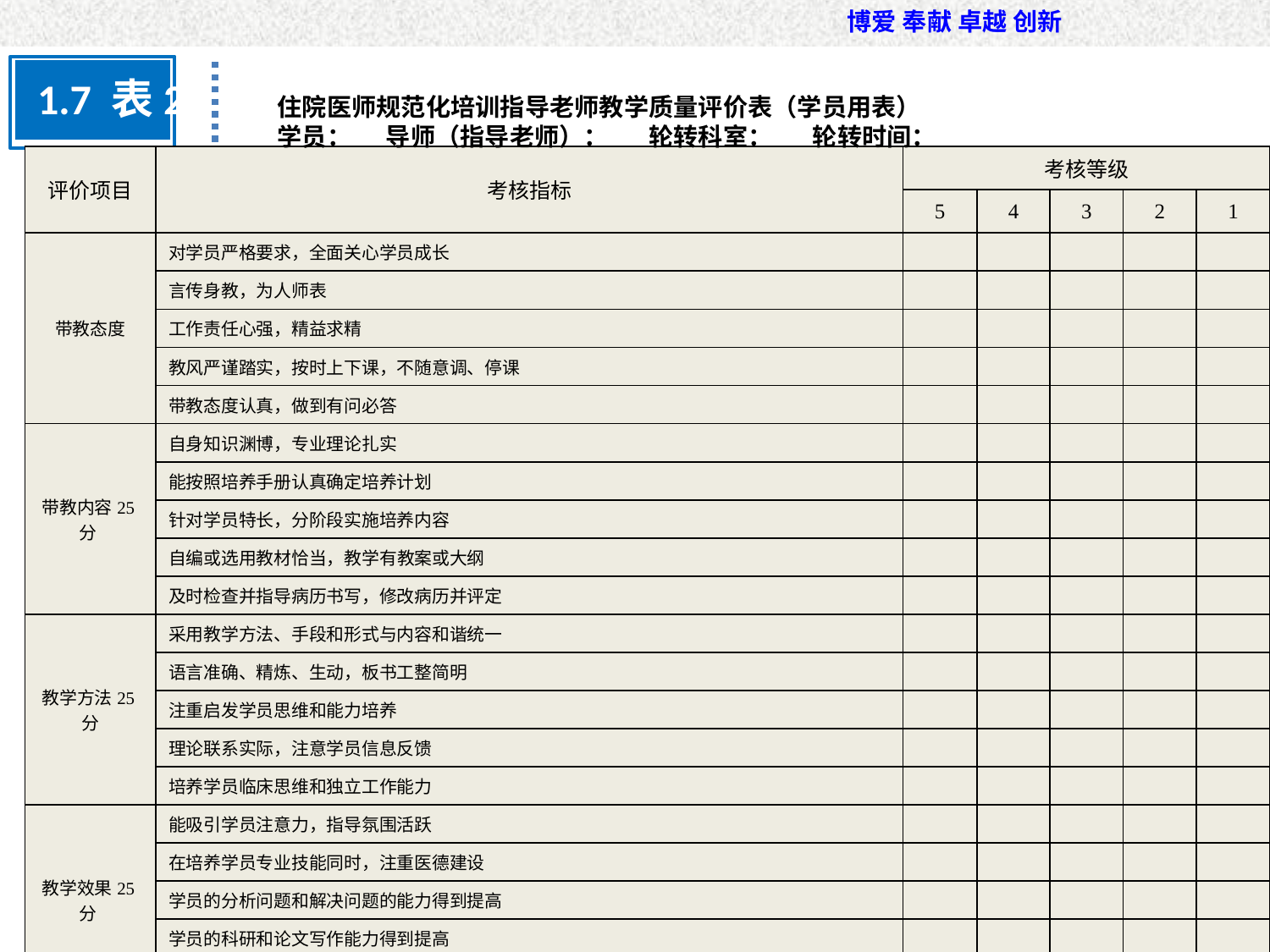

1.7 表2

住院医师规范化培训指导老师教学质量评价表（学员用表）
学员：      导师（指导老师）：       轮转科室：       轮转时间：

| 评价项目 | 考核指标 | 考核等级 |  |  |  |  |
| --- | --- | --- | --- | --- | --- | --- |
|  |  | 5 | 4 | 3 | 2 | 1 |
| 带教态度 | 对学员严格要求，全面关心学员成长 |  |  |  |  |  |
|  | 言传身教，为人师表 |  |  |  |  |  |
|  | 工作责任心强，精益求精 |  |  |  |  |  |
|  | 教风严谨踏实，按时上下课，不随意调、停课 |  |  |  |  |  |
|  | 带教态度认真，做到有问必答 |  |  |  |  |  |
| 带教内容25分 | 自身知识渊博，专业理论扎实 |  |  |  |  |  |
|  | 能按照培养手册认真确定培养计划 |  |  |  |  |  |
|  | 针对学员特长，分阶段实施培养内容 |  |  |  |  |  |
|  | 自编或选用教材恰当，教学有教案或大纲 |  |  |  |  |  |
|  | 及时检查并指导病历书写，修改病历并评定 |  |  |  |  |  |
| 教学方法25分 | 采用教学方法、手段和形式与内容和谐统一 |  |  |  |  |  |
|  | 语言准确、精炼、生动，板书工整简明 |  |  |  |  |  |
|  | 注重启发学员思维和能力培养 |  |  |  |  |  |
|  | 理论联系实际，注意学员信息反馈 |  |  |  |  |  |
|  | 培养学员临床思维和独立工作能力 |  |  |  |  |  |
| 教学效果25分 | 能吸引学员注意力，指导氛围活跃 |  |  |  |  |  |
|  | 在培养学员专业技能同时，注重医德建设 |  |  |  |  |  |
|  | 学员的分析问题和解决问题的能力得到提高 |  |  |  |  |  |
|  | 学员的科研和论文写作能力得到提高 |  |  |  |  |  |
|  | 符合培养手册要求，完成培养计划 |  |  |  |  |  |
| 总分 |  |  |  |  |  |  |
| 建议和意见 |  |  |  |  |  |  |
| 注：1、本表由学员填写。 2、欢迎学员就导师的指导情况提出具体意见和建议，也可通过书面或其他形式向科教科反映。 |  |  |  |  |  |  |